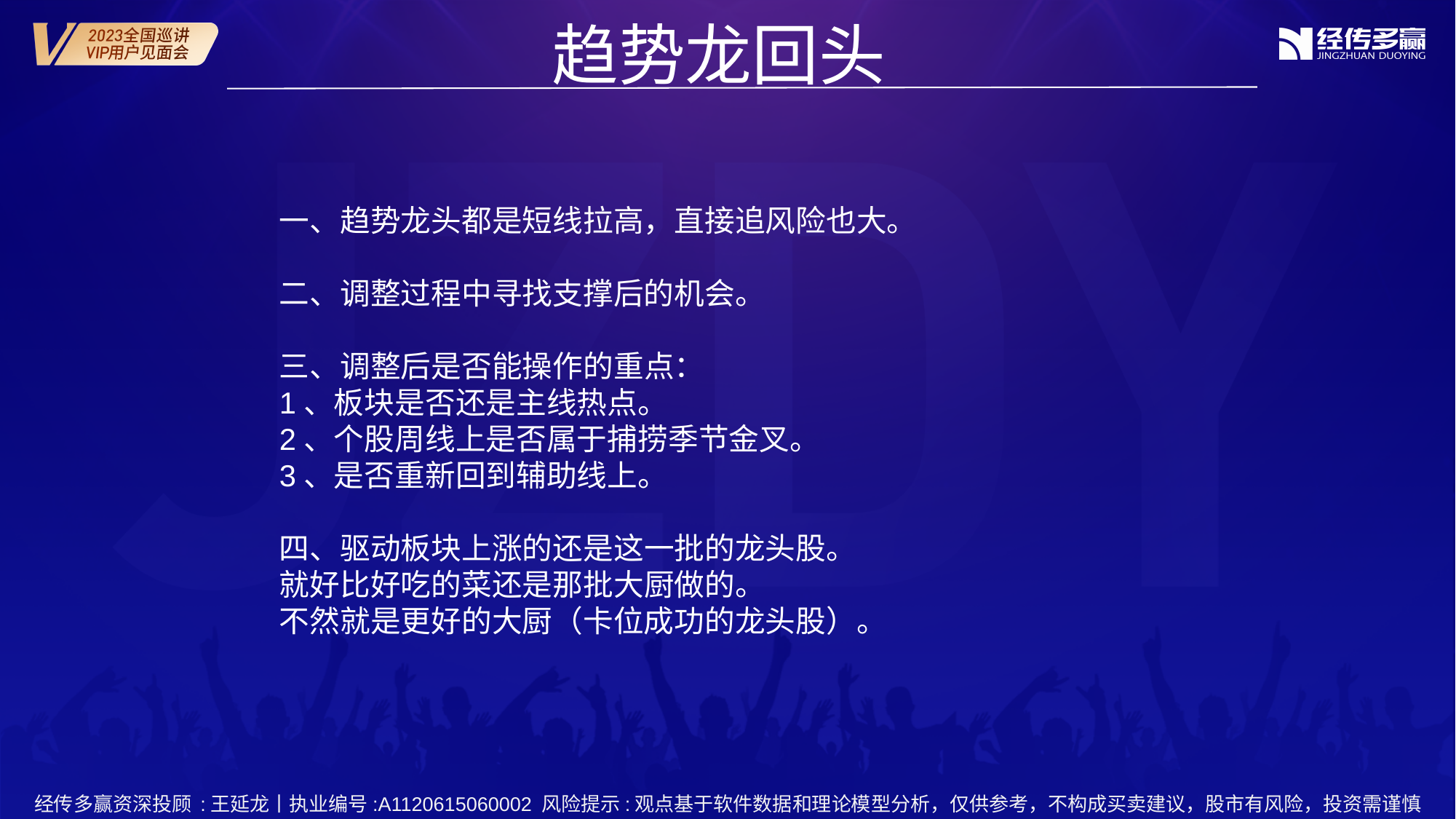

趋势龙回头
一、趋势龙头都是短线拉高，直接追风险也大。

二、调整过程中寻找支撑后的机会。

三、调整后是否能操作的重点：
1、板块是否还是主线热点。
2、个股周线上是否属于捕捞季节金叉。
3、是否重新回到辅助线上。

四、驱动板块上涨的还是这一批的龙头股。
就好比好吃的菜还是那批大厨做的。
不然就是更好的大厨（卡位成功的龙头股）。